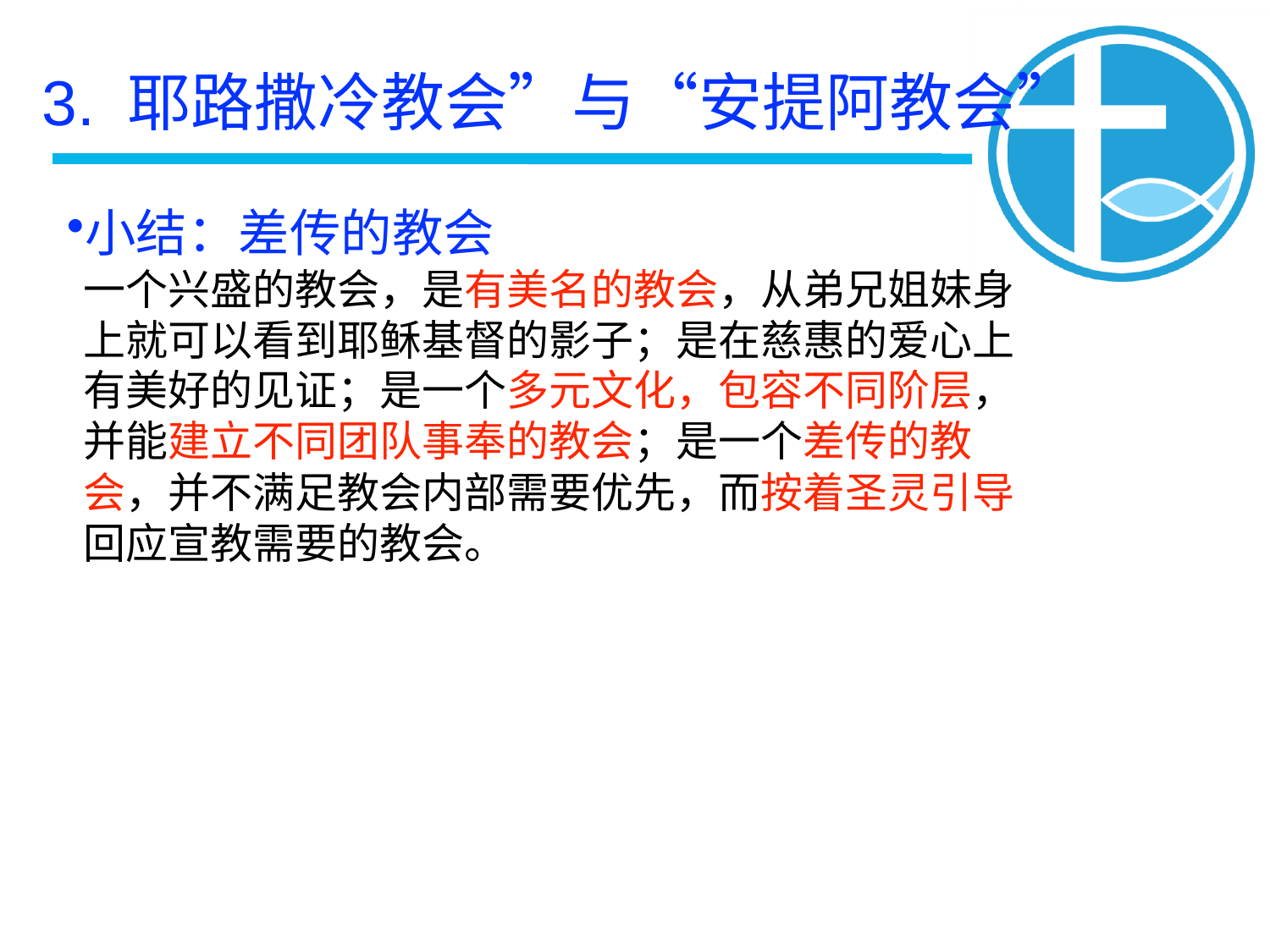

3. 耶路撒冷教会”与“安提阿教会”
小结：差传的教会
一个兴盛的教会，是有美名的教会，从弟兄姐妹身上就可以看到耶稣基督的影子；是在慈惠的爱心上有美好的见证；是一个多元文化，包容不同阶层，并能建立不同团队事奉的教会；是一个差传的教会，并不满足教会内部需要优先，而按着圣灵引导回应宣教需要的教会。